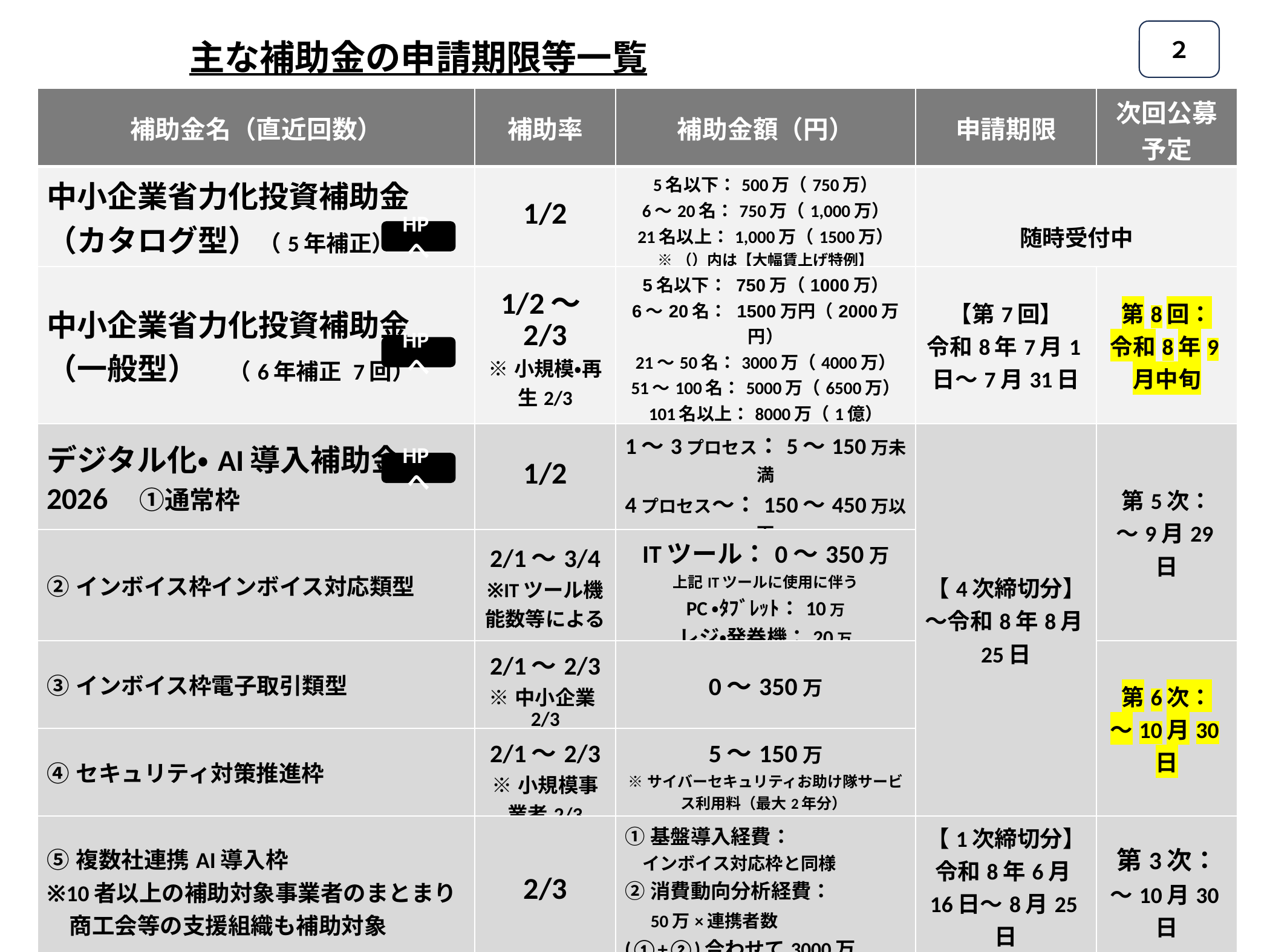

２
主な補助金の申請期限等一覧
| 補助金名（直近回数） | 補助率 | 補助金額（円） | 申請期限 | 次回公募予定 |
| --- | --- | --- | --- | --- |
| 中小企業省力化投資補助金 （カタログ型）（5年補正） | 1/2 | 5名以下：500万（750万） 6～20名：750万（1,000万） 21名以上：1,000万（1500万） ※（）内は【大幅賃上げ特例】 | 随時受付中 |  |
| 中小企業省力化投資補助金 （一般型）　（6年補正 7回） | 1/2～2/3 ※小規模・再生2/3 | 5名以下： 750万（1000万） 6～20名： 1500万円（2000万円） 21～50名：3000万（4000万） 51～100名：5000万（6500万） 101名以上：8000万（1億） ※（）内は【大幅賃上げ特例】 | 【第7回】 令和8年7月1日～7月31日 | 第8回： 令和8年9月中旬 |
| デジタル化・AI導入補助金2026　①通常枠 | 1/2 | 1～3プロセス：5～150万未満 4プロセス～：150～450万以下 | 【4次締切分】 ～令和8年8月25日 | 第5次： ～9月29日 |
| ②インボイス枠インボイス対応類型 | 2/1～3/4 ※ITツール機能数等による | ITツール：0～350万 上記ITツールに使用に伴う PC・ﾀﾌﾞﾚｯﾄ：10万 レジ・発券機：20万 |  |  |
| ③インボイス枠電子取引類型 | 2/1～2/3 ※中小企業2/3 | 0～350万 |  | 第6次： ～10月30日 |
| ④セキュリティ対策推進枠 | 2/1～2/3 ※小規模事業者2/3 | 5～150万 ※サイバーセキュリティお助け隊サービス利用料（最大2年分） |  |  |
| ⑤複数社連携AI導入枠 ※10者以上の補助対象事業者のまとまり 　商工会等の支援組織も補助対象 | 2/3 | ①基盤導入経費： 　インボイス対応枠と同様 ②消費動向分析経費： 　50万×連携者数 (①+②)合わせて3000万 ③事務費・専門家経費：200万 | 【1次締切分】 令和8年6月16日～8月25日 | 第3次： ～10月30日 |
HPへ
HPへ
HPへ